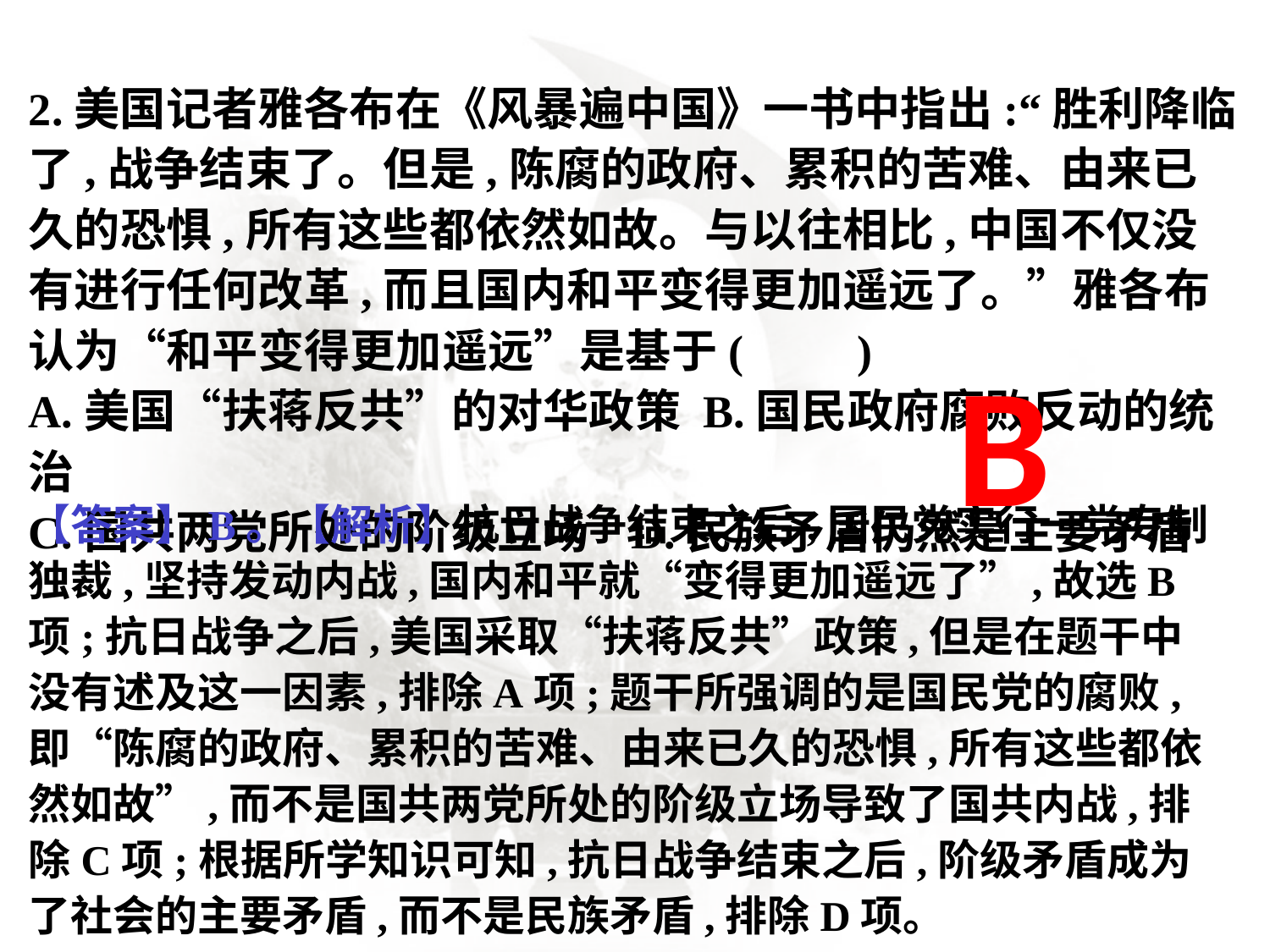

2.美国记者雅各布在《风暴遍中国》一书中指出:“胜利降临了,战争结束了。但是,陈腐的政府、累积的苦难、由来已久的恐惧,所有这些都依然如故。与以往相比,中国不仅没有进行任何改革,而且国内和平变得更加遥远了。”雅各布认为“和平变得更加遥远”是基于(　　)
A.美国“扶蒋反共”的对华政策 B.国民政府腐败反动的统治
C.国共两党所处的阶级立场   D.民族矛盾仍然是主要矛盾
B
【答案】B。【解析】抗日战争结束之后,国民党实行一党专制独裁,坚持发动内战,国内和平就“变得更加遥远了”,故选B项;抗日战争之后,美国采取“扶蒋反共”政策,但是在题干中没有述及这一因素,排除A项;题干所强调的是国民党的腐败,即“陈腐的政府、累积的苦难、由来已久的恐惧,所有这些都依然如故”,而不是国共两党所处的阶级立场导致了国共内战,排除C项;根据所学知识可知,抗日战争结束之后,阶级矛盾成为了社会的主要矛盾,而不是民族矛盾,排除D项。